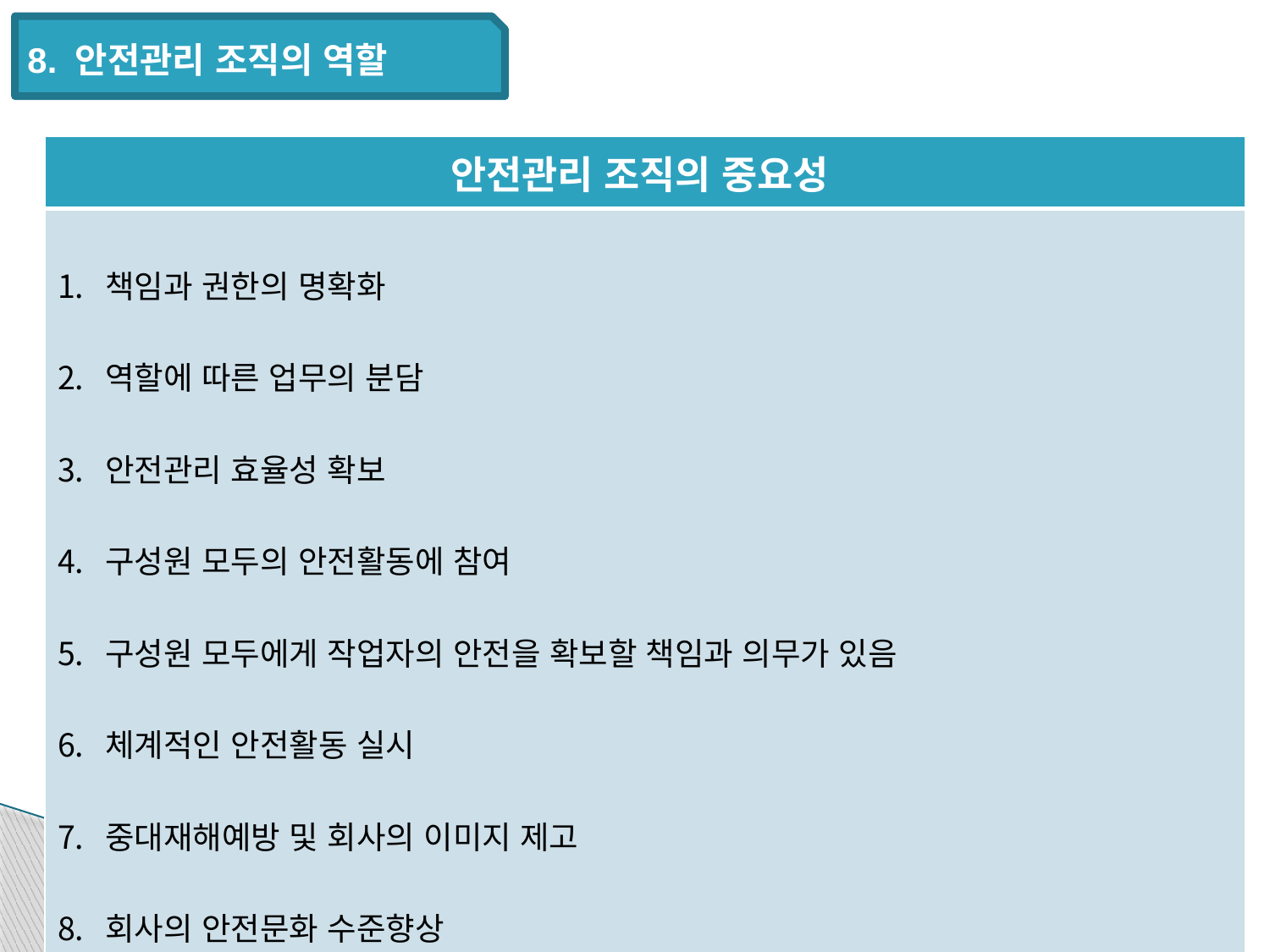

8. 안전관리 조직의 역할
| 안전관리 조직의 중요성 |
| --- |
| 책임과 권한의 명확화 역할에 따른 업무의 분담 안전관리 효율성 확보 구성원 모두의 안전활동에 참여 구성원 모두에게 작업자의 안전을 확보할 책임과 의무가 있음 체계적인 안전활동 실시 중대재해예방 및 회사의 이미지 제고 회사의 안전문화 수준향상 |